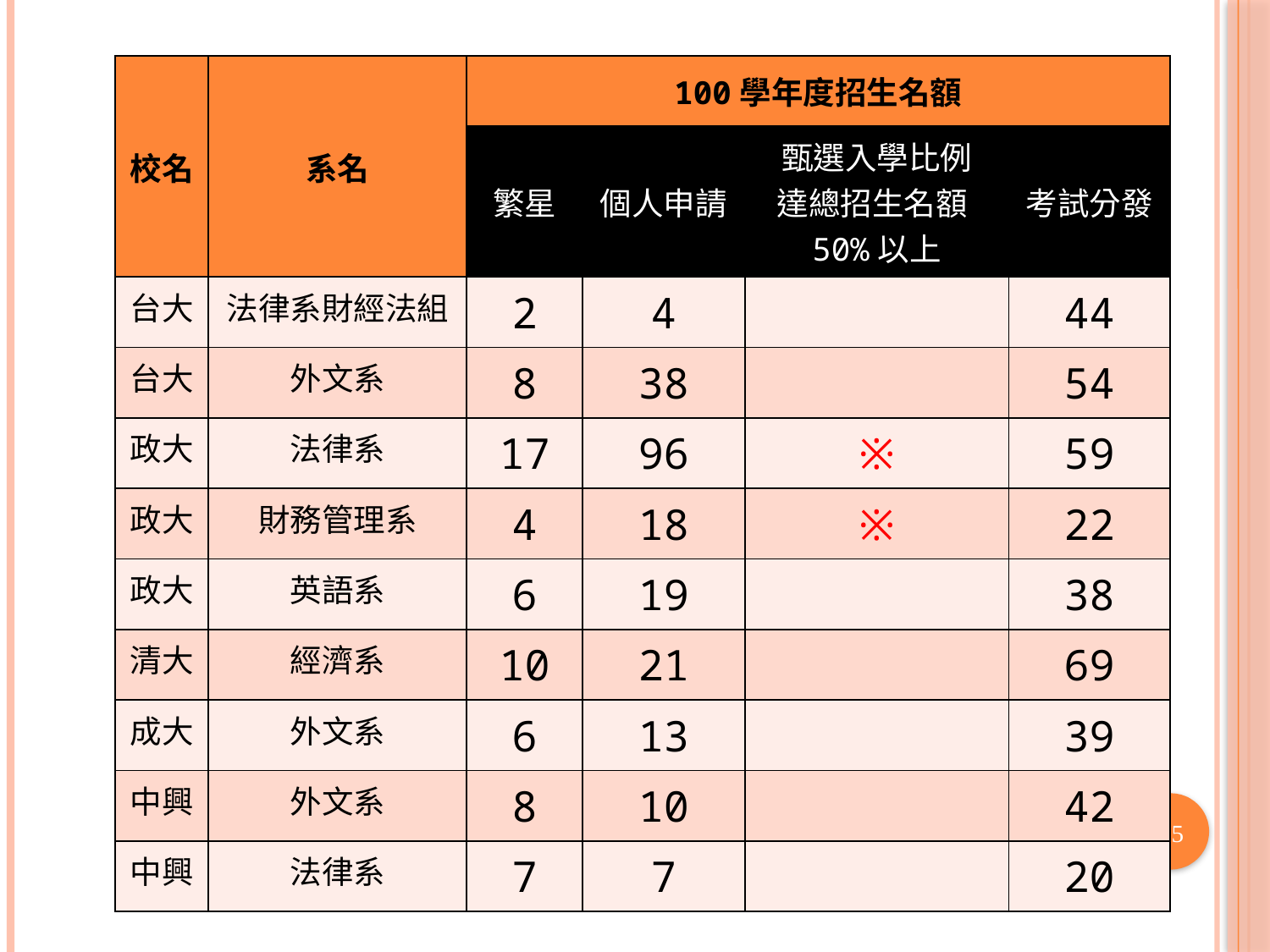

| 校名 | 系名 | 100學年度招生名額 |  |  |  |
| --- | --- | --- | --- | --- | --- |
|  |  | 繁星 | 個人申請 | 甄選入學比例 達總招生名額50%以上 | 考試分發 |
| 台大 | 法律系財經法組 | 2 | 4 |  | 44 |
| 台大 | 外文系 | 8 | 38 |  | 54 |
| 政大 | 法律系 | 17 | 96 | ※ | 59 |
| 政大 | 財務管理系 | 4 | 18 | ※ | 22 |
| 政大 | 英語系 | 6 | 19 |  | 38 |
| 清大 | 經濟系 | 10 | 21 |  | 69 |
| 成大 | 外文系 | 6 | 13 |  | 39 |
| 中興 | 外文系 | 8 | 10 |  | 42 |
| 中興 | 法律系 | 7 | 7 |  | 20 |
25